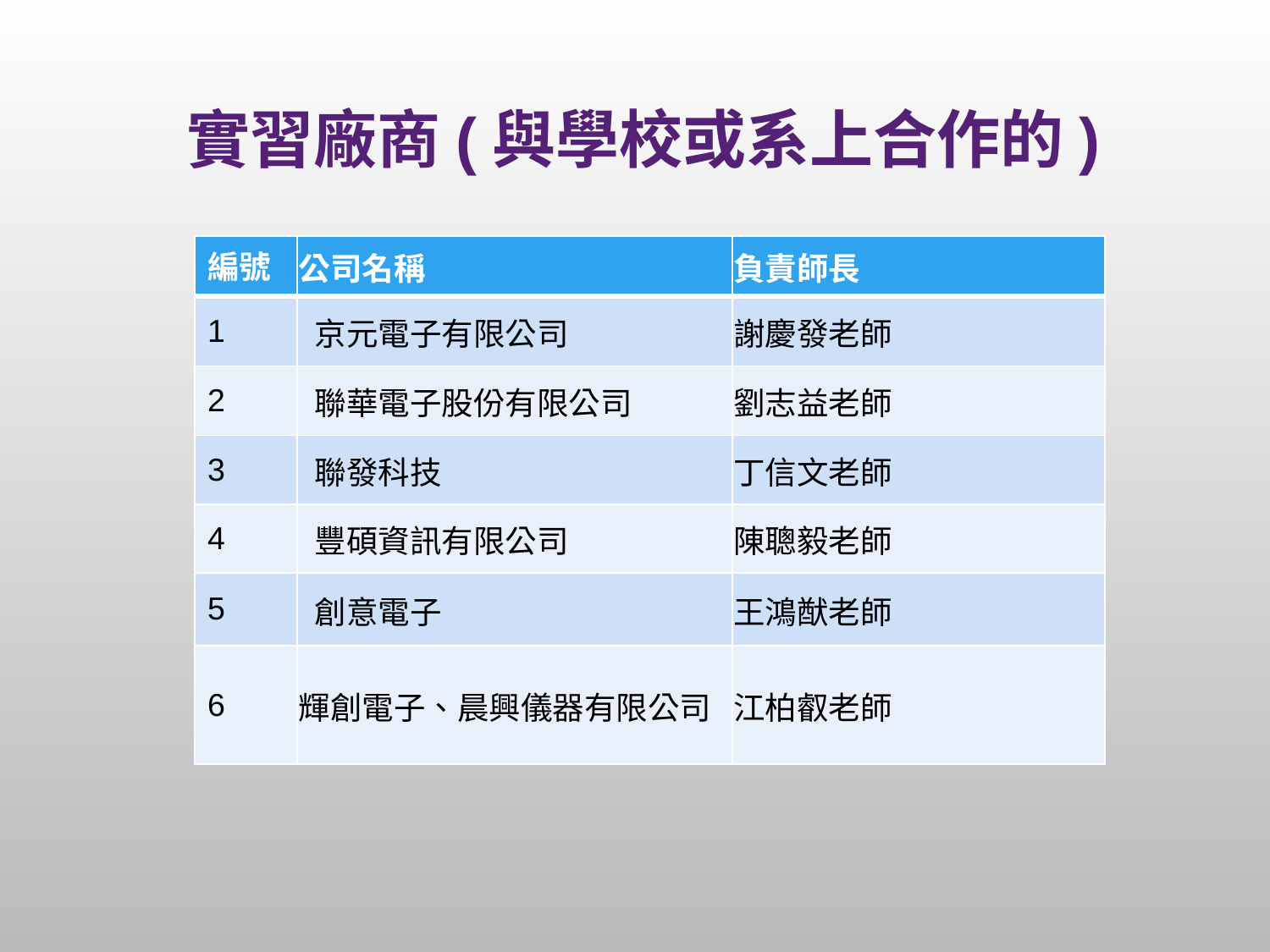

# 實習廠商(與學校或系上合作的)
| 編號 | 公司名稱 | 負責師長 |
| --- | --- | --- |
| 1 | 京元電子有限公司 | 謝慶發老師 |
| 2 | 聯華電子股份有限公司 | 劉志益老師 |
| 3 | 聯發科技 | 丁信文老師 |
| 4 | 豐碩資訊有限公司 | 陳聰毅老師 |
| 5 | 創意電子 | 王鴻猷老師 |
| 6 | 輝創電子、晨興儀器有限公司 | 江柏叡老師 |